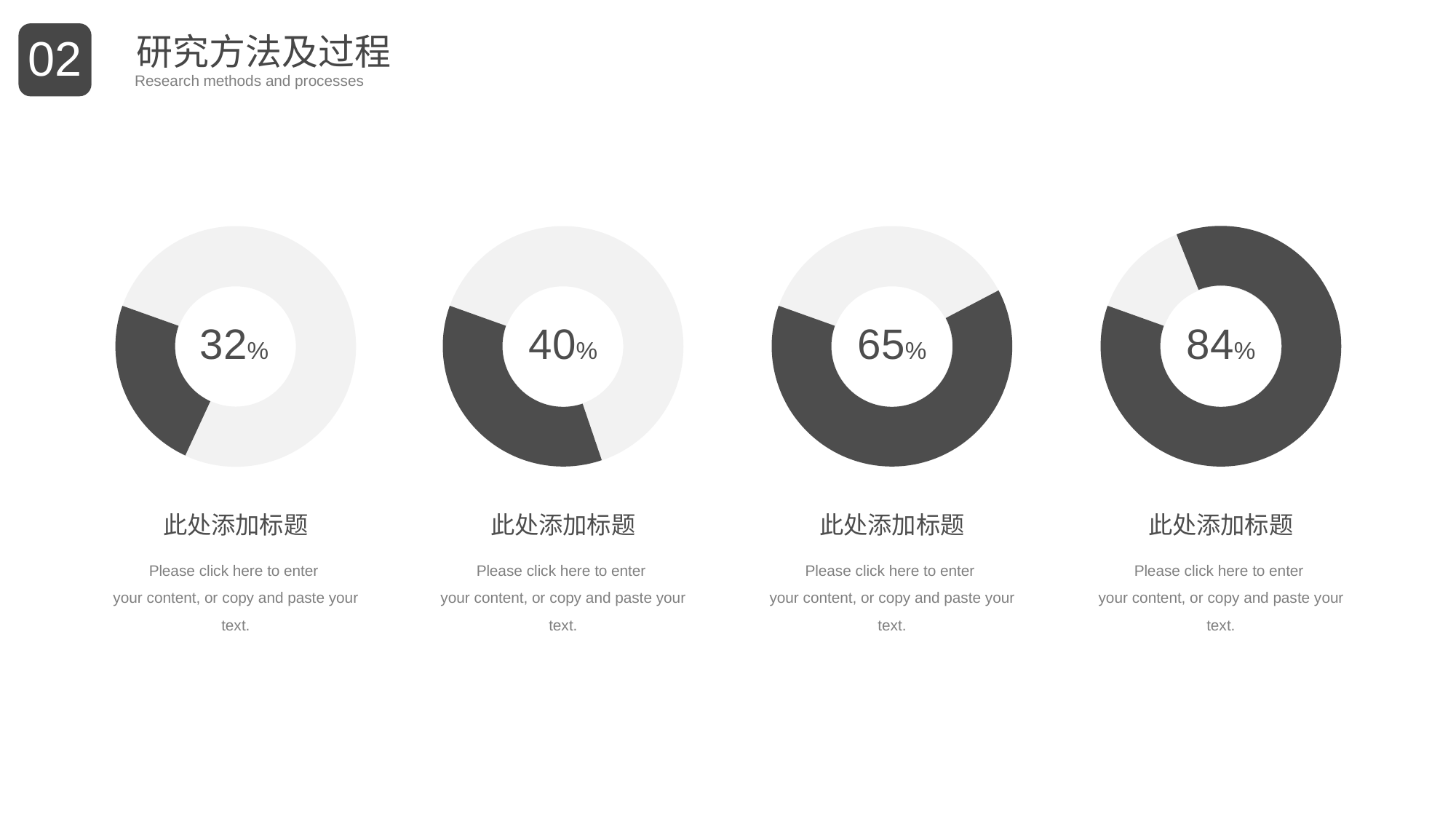

02

研究方法及过程
Research methods and processes

32%
40%
65%
84%
此处添加标题
Please click here to enter
your content, or copy and paste your text.
此处添加标题
Please click here to enter
your content, or copy and paste your text.
此处添加标题
Please click here to enter
your content, or copy and paste your text.
此处添加标题
Please click here to enter
your content, or copy and paste your text.